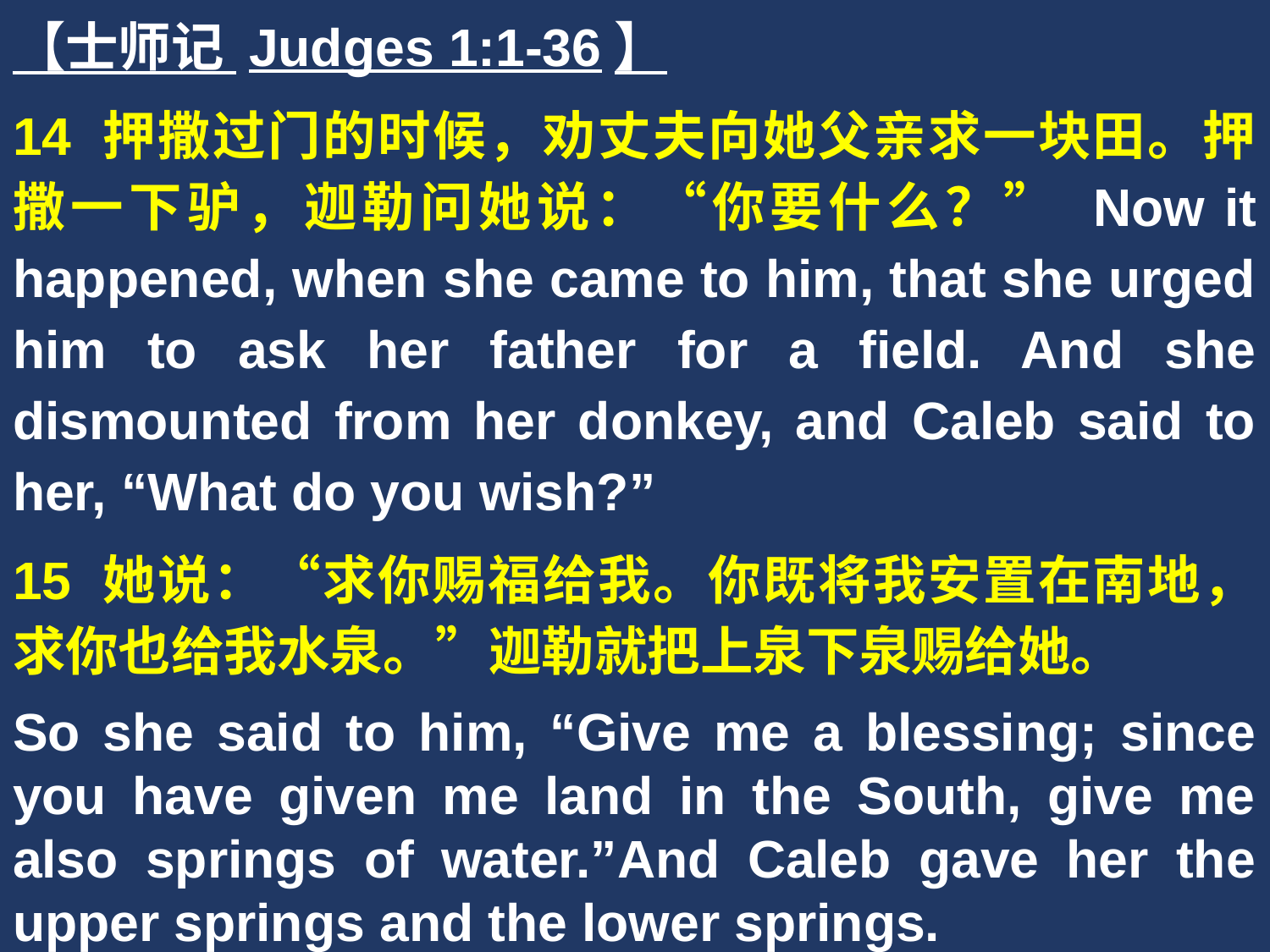

【士师记 Judges 1:1-36】
14 押撒过门的时候，劝丈夫向她父亲求一块田。押撒一下驴，迦勒问她说：“你要什么？” Now it happened, when she came to him, that she urged him to ask her father for a field. And she dismounted from her donkey, and Caleb said to her, “What do you wish?”
15 她说：“求你赐福给我。你既将我安置在南地，求你也给我水泉。”迦勒就把上泉下泉赐给她。
So she said to him, “Give me a blessing; since you have given me land in the South, give me also springs of water.”And Caleb gave her the upper springs and the lower springs.